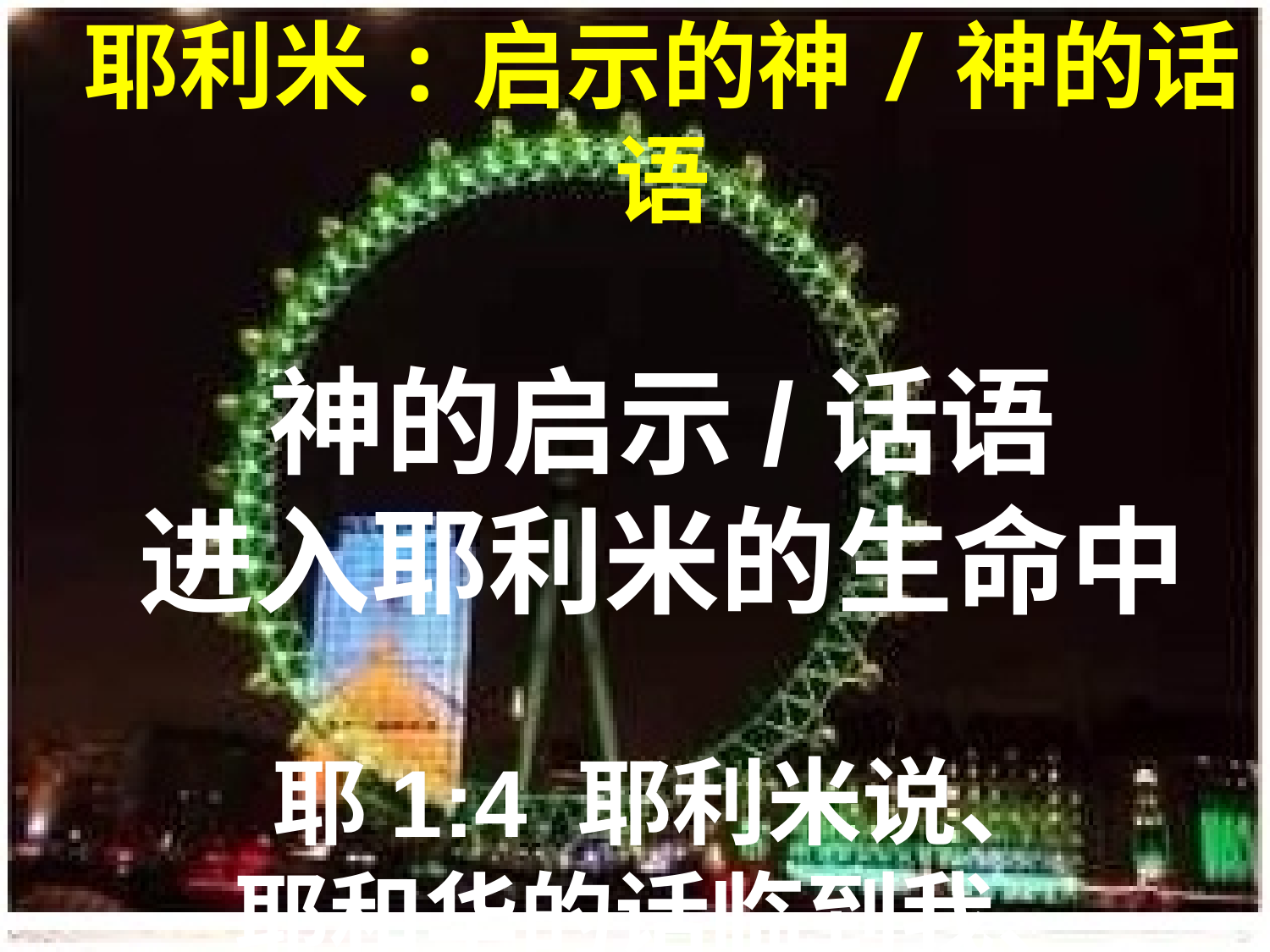

耶利米:启示的神/神的话语

神的启示/话语
进入耶利米的生命中

耶1:4 耶利米说、
耶和华的话临到我、